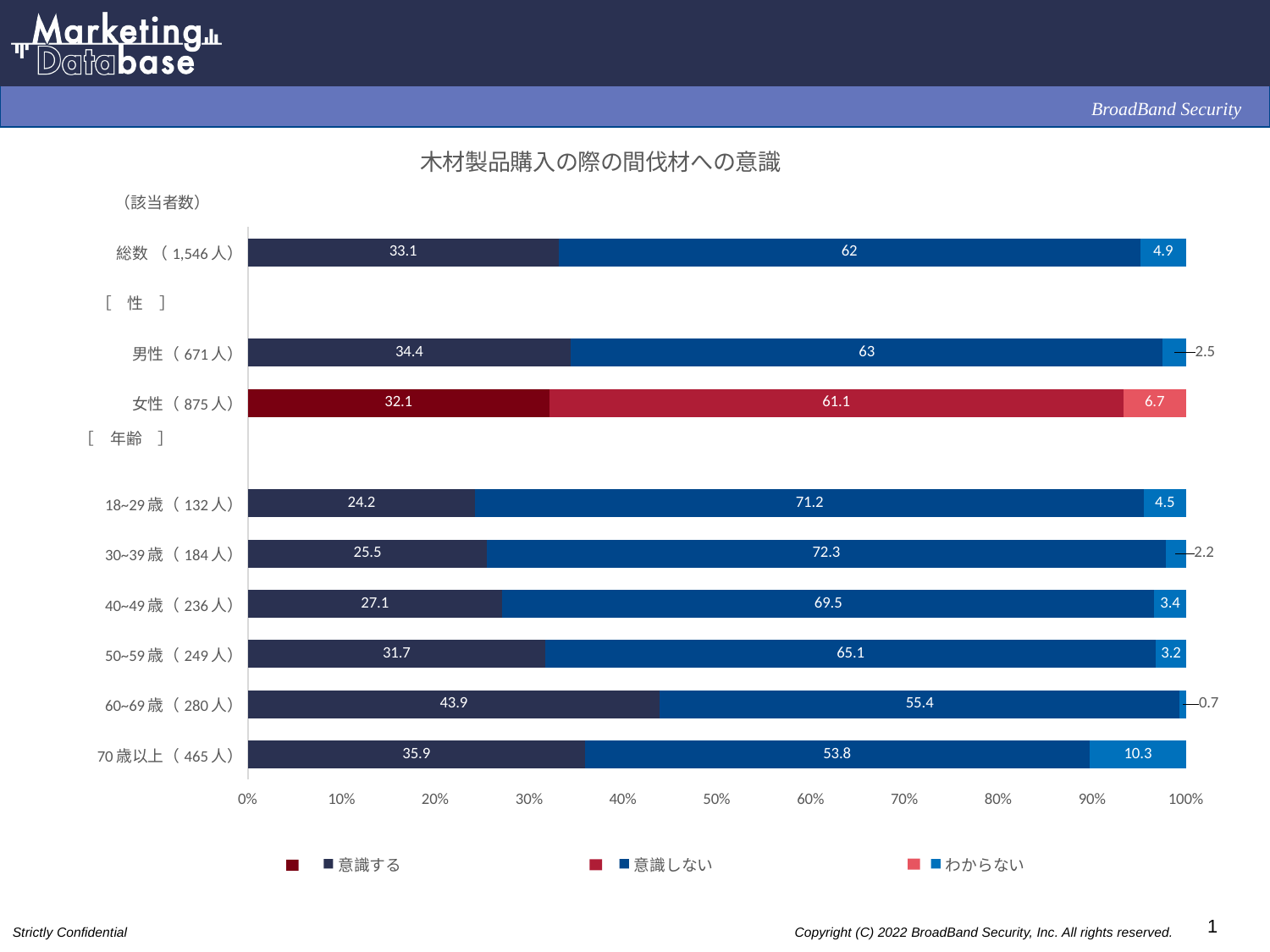

### Chart: 木材製品購入の際の間伐材への意識

| Category | 意識する | 意識しない | わからない |
|---|---|---|---|
| 総数 （1,546人） | 33.1 | 62.0 | 4.9 |
|  | None | None | None |
| 男性（671人） | 34.4 | 63.0 | 2.5 |
| 女性（875人） | 32.1 | 61.1 | 6.7 |
|  | None | None | None |
| 18~29歳（132人） | 24.2 | 71.2 | 4.5 |
| 30~39歳（184人） | 25.5 | 72.3 | 2.2 |
| 40~49歳（236人） | 27.1 | 69.5 | 3.4 |
| 50~59歳（249人） | 31.7 | 65.1 | 3.2 |
| 60~69歳（280人） | 43.9 | 55.4 | 0.7 |
| 70歳以上（465人） | 35.9 | 53.8 | 10.3 |